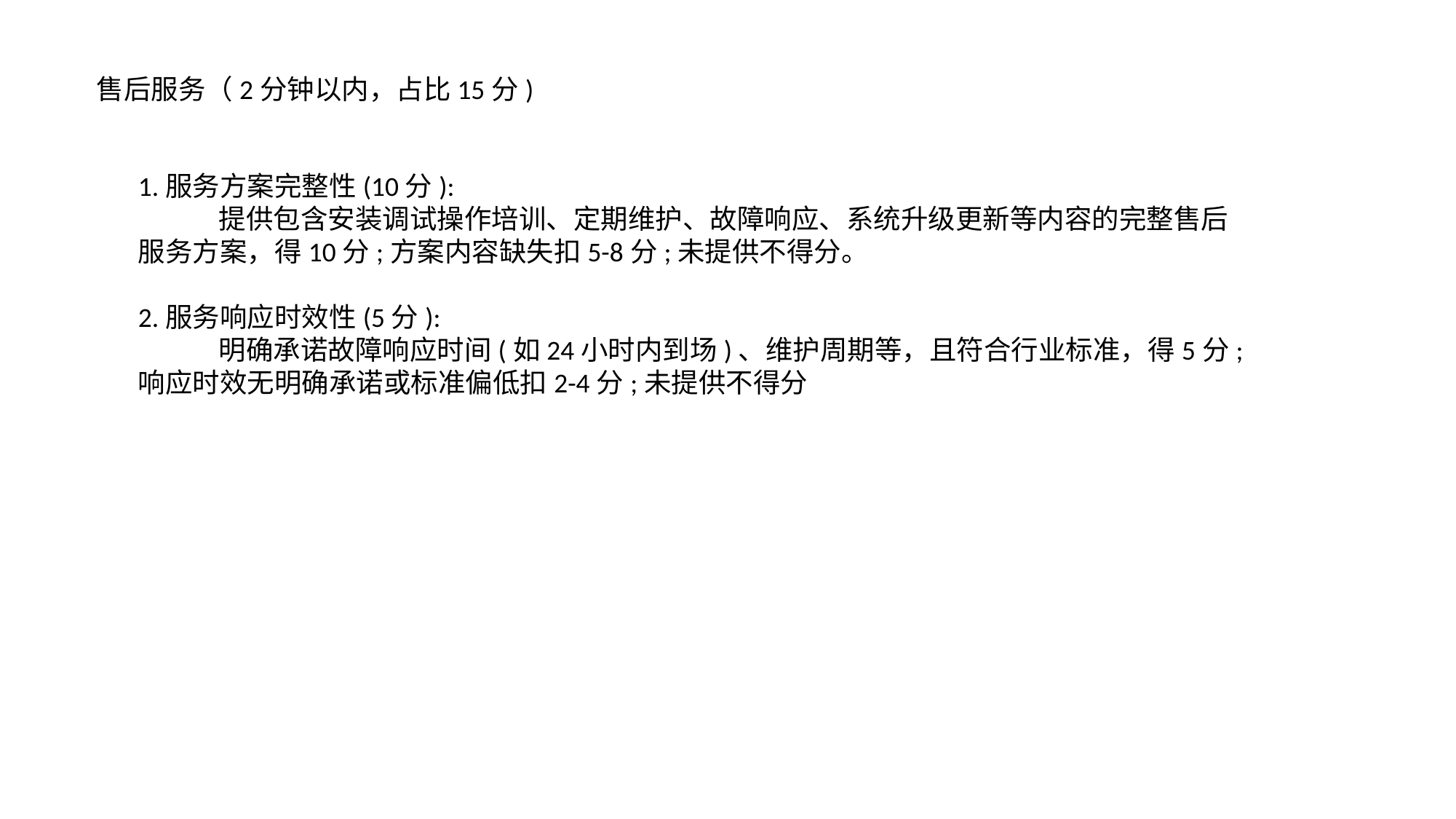

售后服务（2分钟以内，占比15分)

1.服务方案完整性(10分):
            提供包含安装调试操作培训、定期维护、故障响应、系统升级更新等内容的完整售后服务方案，得10分;方案内容缺失扣5-8分;未提供不得分。

2.服务响应时效性(5分):
            明确承诺故障响应时间(如24小时内到场)、维护周期等，且符合行业标准，得5分;响应时效无明确承诺或标准偏低扣2-4分;未提供不得分